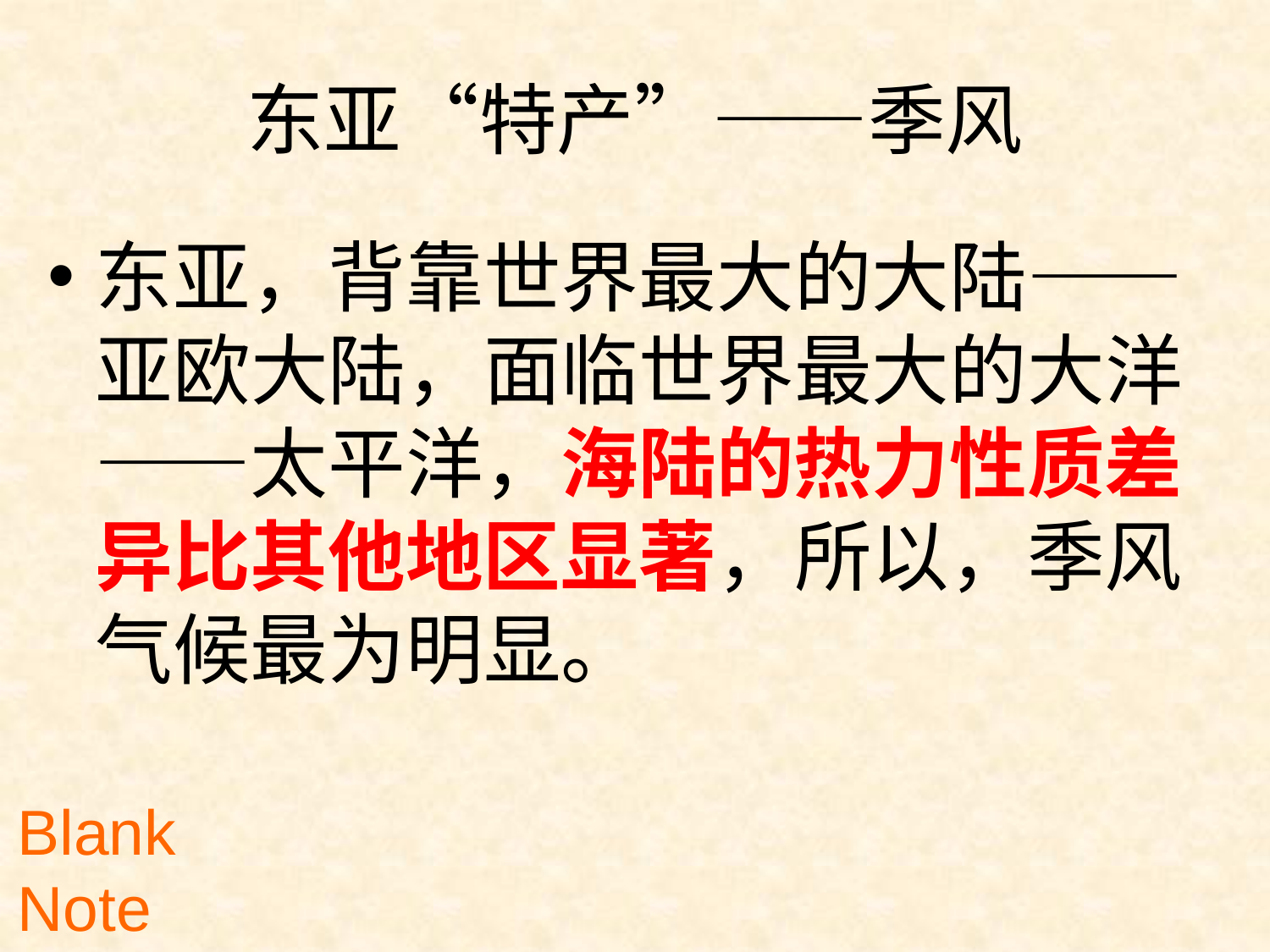

# 东亚“特产”——季风
东亚，背靠世界最大的大陆——亚欧大陆，面临世界最大的大洋——太平洋，海陆的热力性质差异比其他地区显著，所以，季风气候最为明显。
Blank
Note